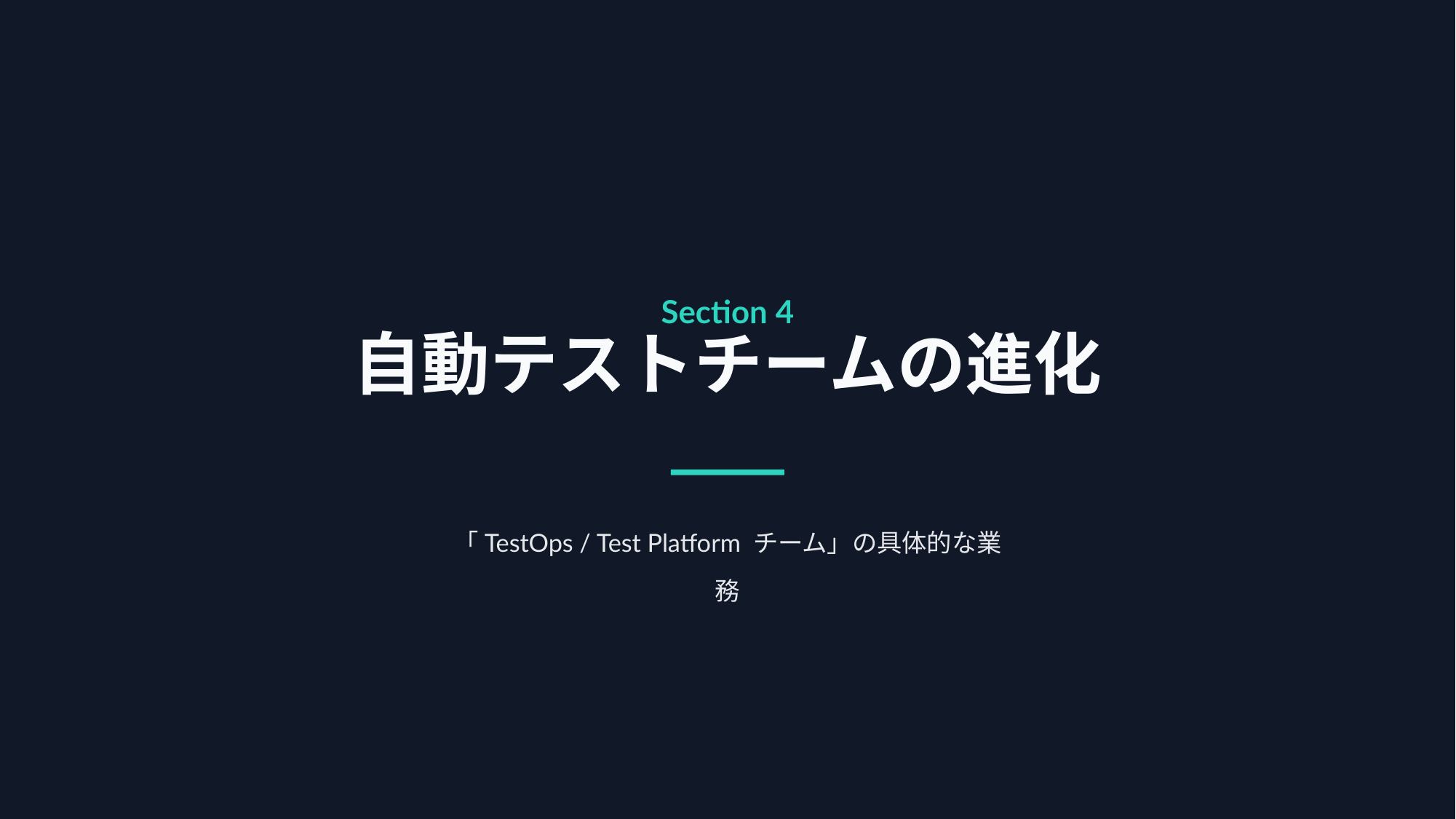

Section 4
自動テストチームの進化

「TestOps / Test Platform チーム」の具体的な業務